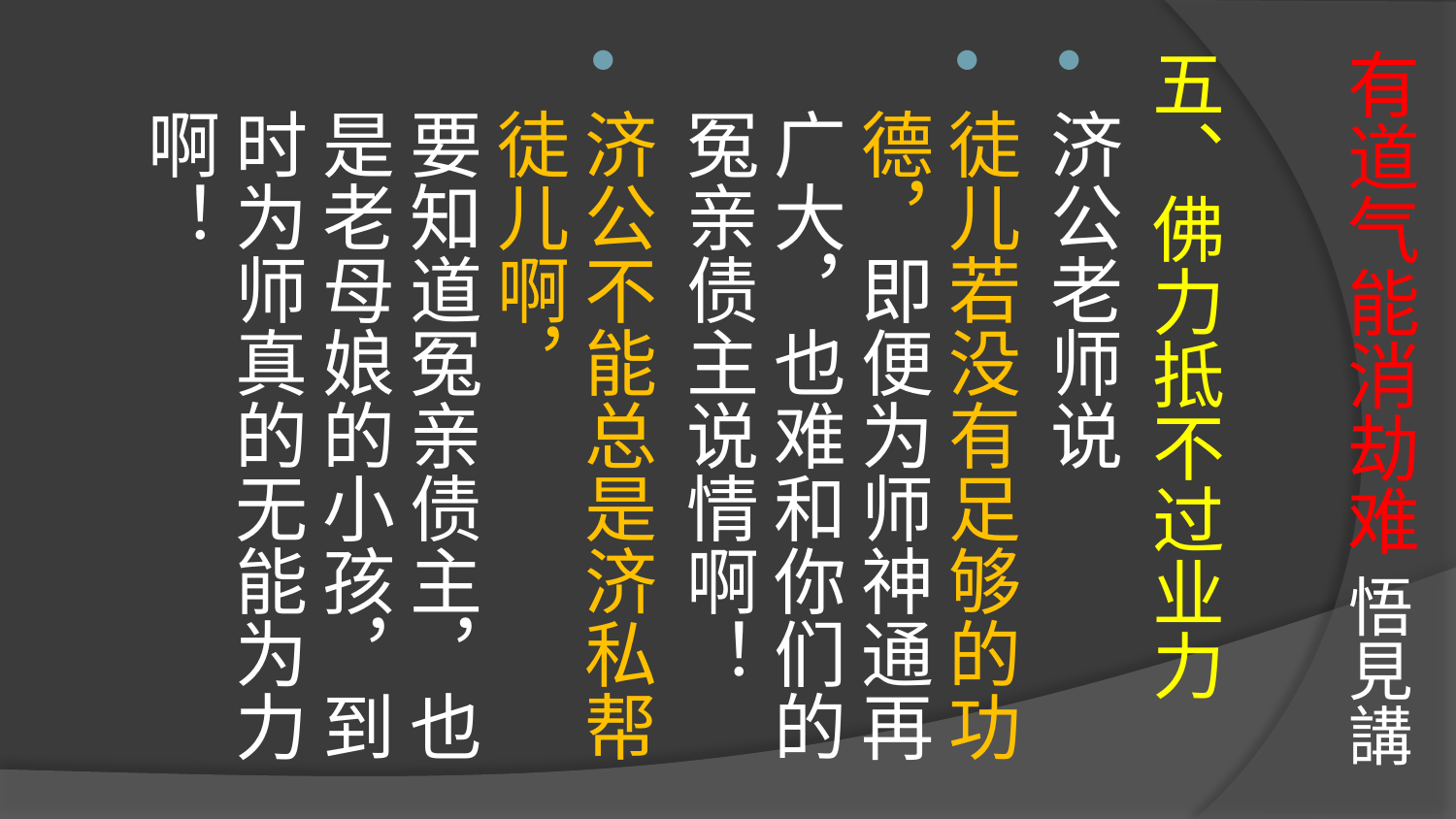

# 有道气能消劫难 悟見講
五、佛力抵不过业力
济公老师说
徒儿若没有足够的功德，即便为师神通再广大，也难和你们的冤亲债主说情啊！
济公不能总是济私帮徒儿啊，
要知道冤亲债主，也是老母娘的小孩，到时为师真的无能为力啊！